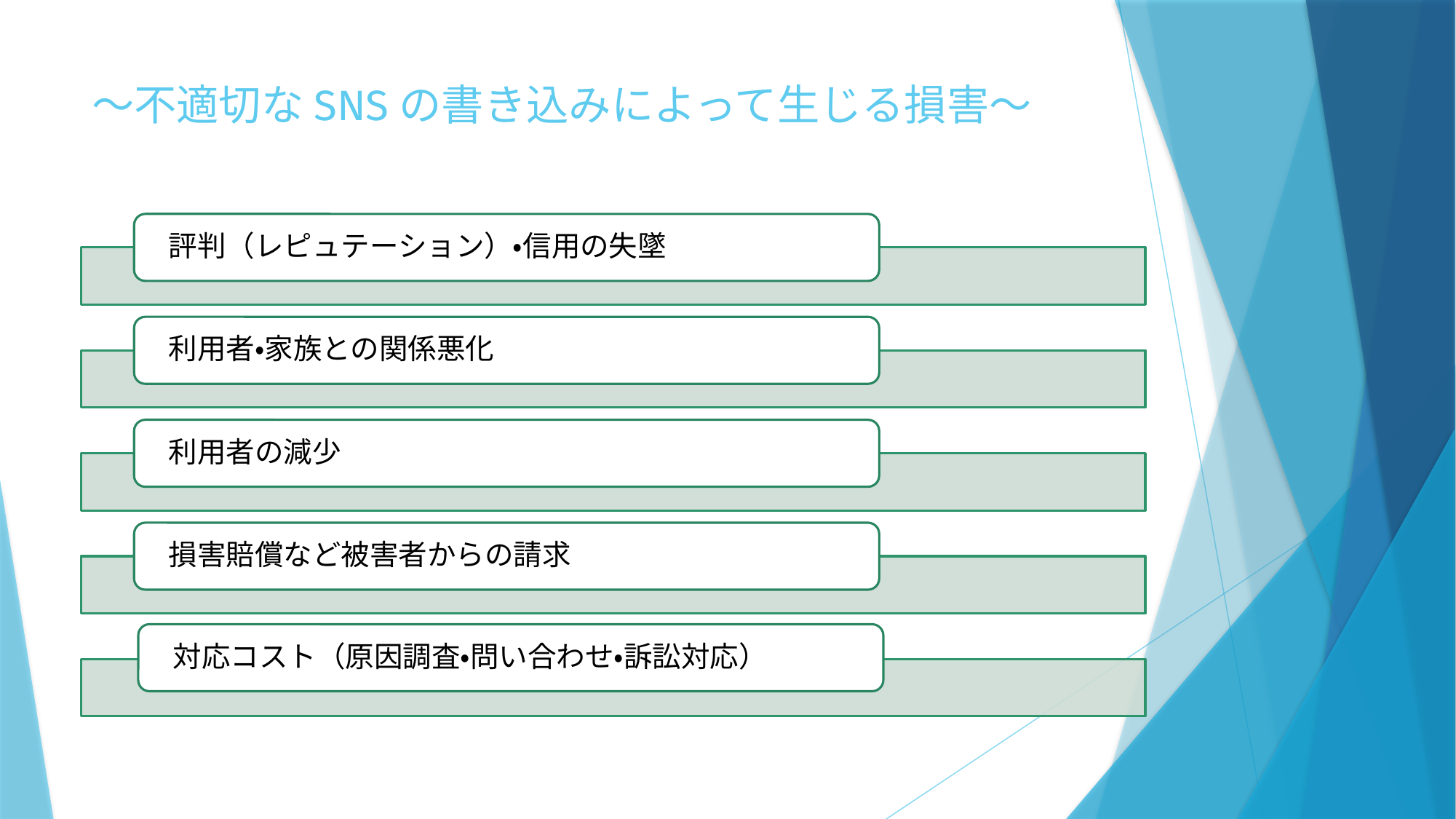

# ～不適切なSNSの書き込みによって生じる損害～
評判（レピュテーション）・信用の失墜
利用者・家族との関係悪化
利用者の減少
損害賠償など被害者からの請求
対応コスト（原因調査・問い合わせ・訴訟対応）